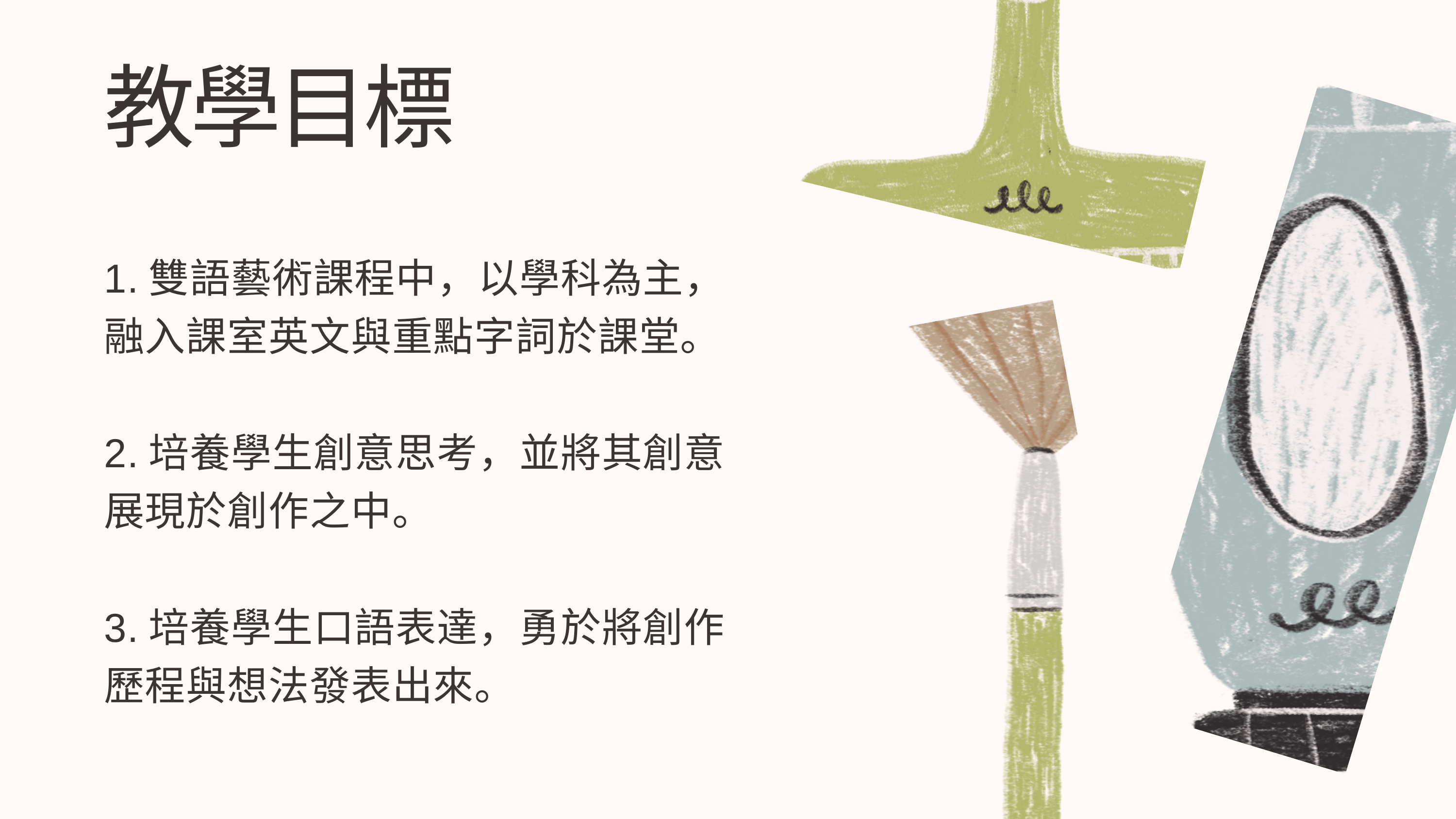

教學目標

1.雙語藝術課程中，以學科為主，融入課室英文與重點字詞於課堂。

2.培養學生創意思考，並將其創意展現於創作之中。

3.培養學生口語表達，勇於將創作歷程與想法發表出來。